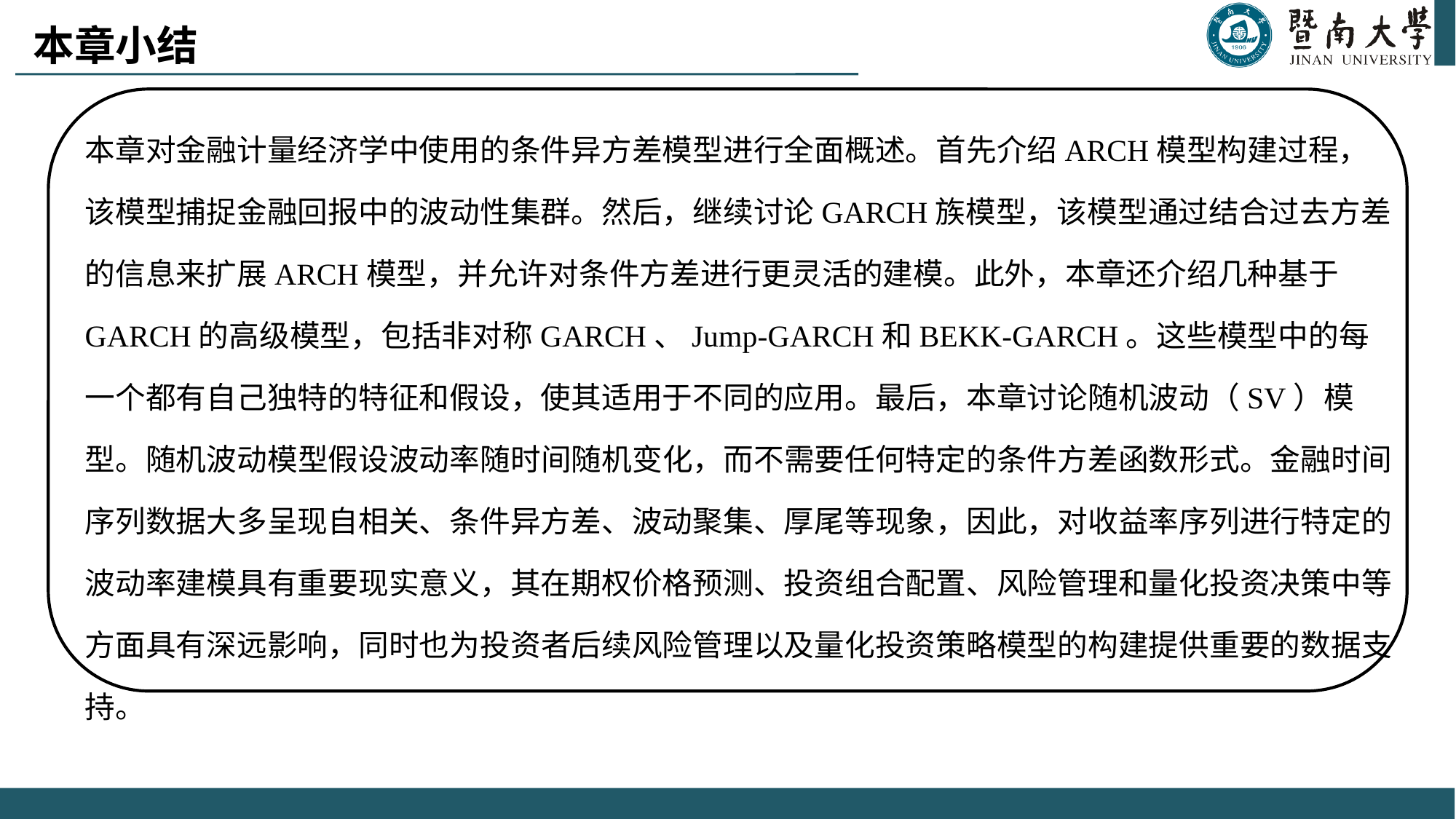

本章小结

本章对金融计量经济学中使用的条件异方差模型进行全面概述。首先介绍ARCH模型构建过程，该模型捕捉金融回报中的波动性集群。然后，继续讨论GARCH族模型，该模型通过结合过去方差的信息来扩展ARCH模型，并允许对条件方差进行更灵活的建模。此外，本章还介绍几种基于GARCH的高级模型，包括非对称GARCH、Jump-GARCH和BEKK-GARCH。这些模型中的每一个都有自己独特的特征和假设，使其适用于不同的应用。最后，本章讨论随机波动（SV）模型。随机波动模型假设波动率随时间随机变化，而不需要任何特定的条件方差函数形式。金融时间序列数据大多呈现自相关、条件异方差、波动聚集、厚尾等现象，因此，对收益率序列进行特定的波动率建模具有重要现实意义，其在期权价格预测、投资组合配置、风险管理和量化投资决策中等方面具有深远影响，同时也为投资者后续风险管理以及量化投资策略模型的构建提供重要的数据支持。